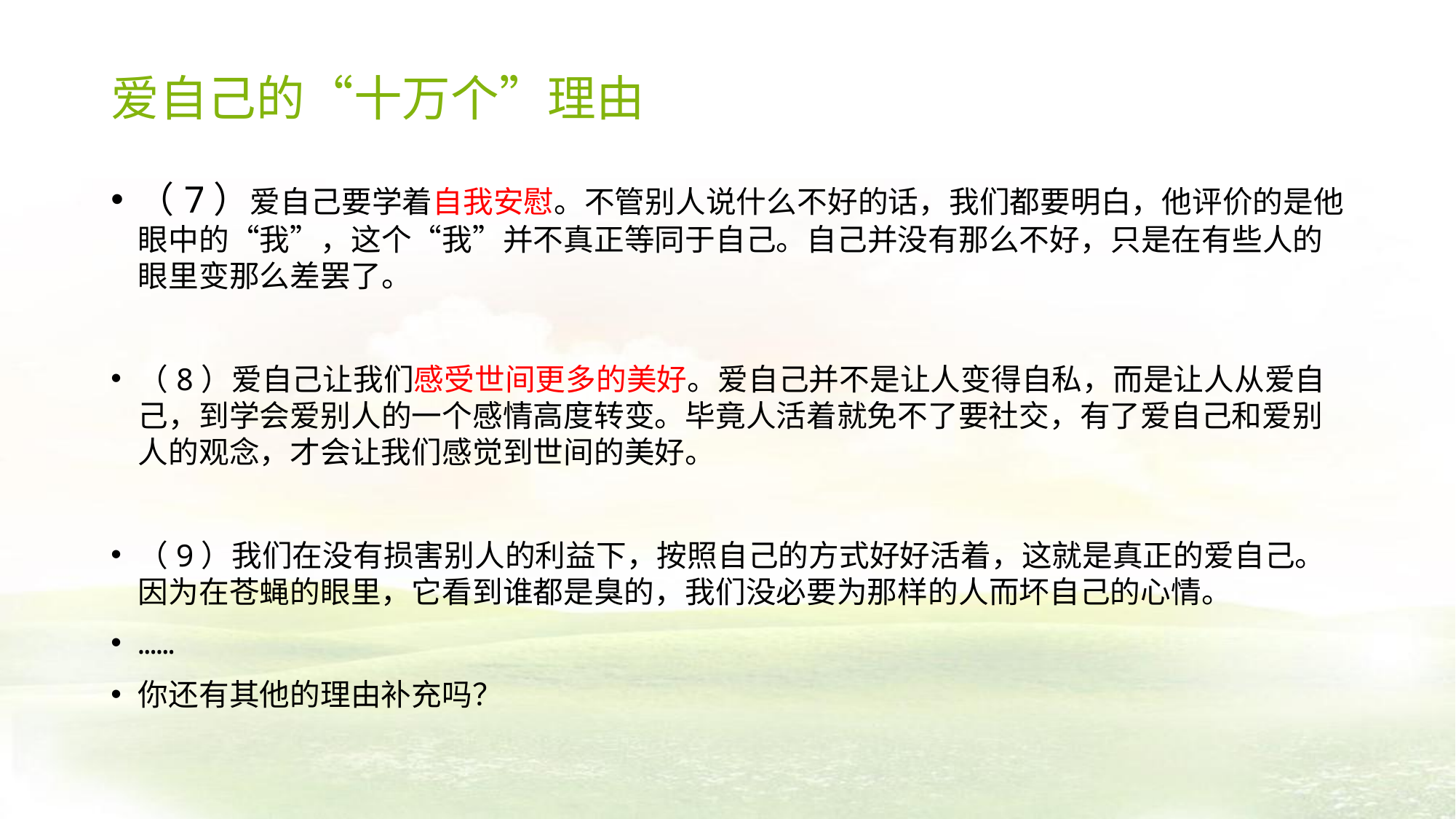

# 爱自己的“十万个”理由
（7）爱自己要学着自我安慰。不管别人说什么不好的话，我们都要明白，他评价的是他眼中的“我”，这个“我”并不真正等同于自己。自己并没有那么不好，只是在有些人的眼里变那么差罢了。

（8）爱自己让我们感受世间更多的美好。爱自己并不是让人变得自私，而是让人从爱自己，到学会爱别人的一个感情高度转变。毕竟人活着就免不了要社交，有了爱自己和爱别人的观念，才会让我们感觉到世间的美好。

（9）我们在没有损害别人的利益下，按照自己的方式好好活着，这就是真正的爱自己。因为在苍蝇的眼里，它看到谁都是臭的，我们没必要为那样的人而坏自己的心情。
……
你还有其他的理由补充吗？